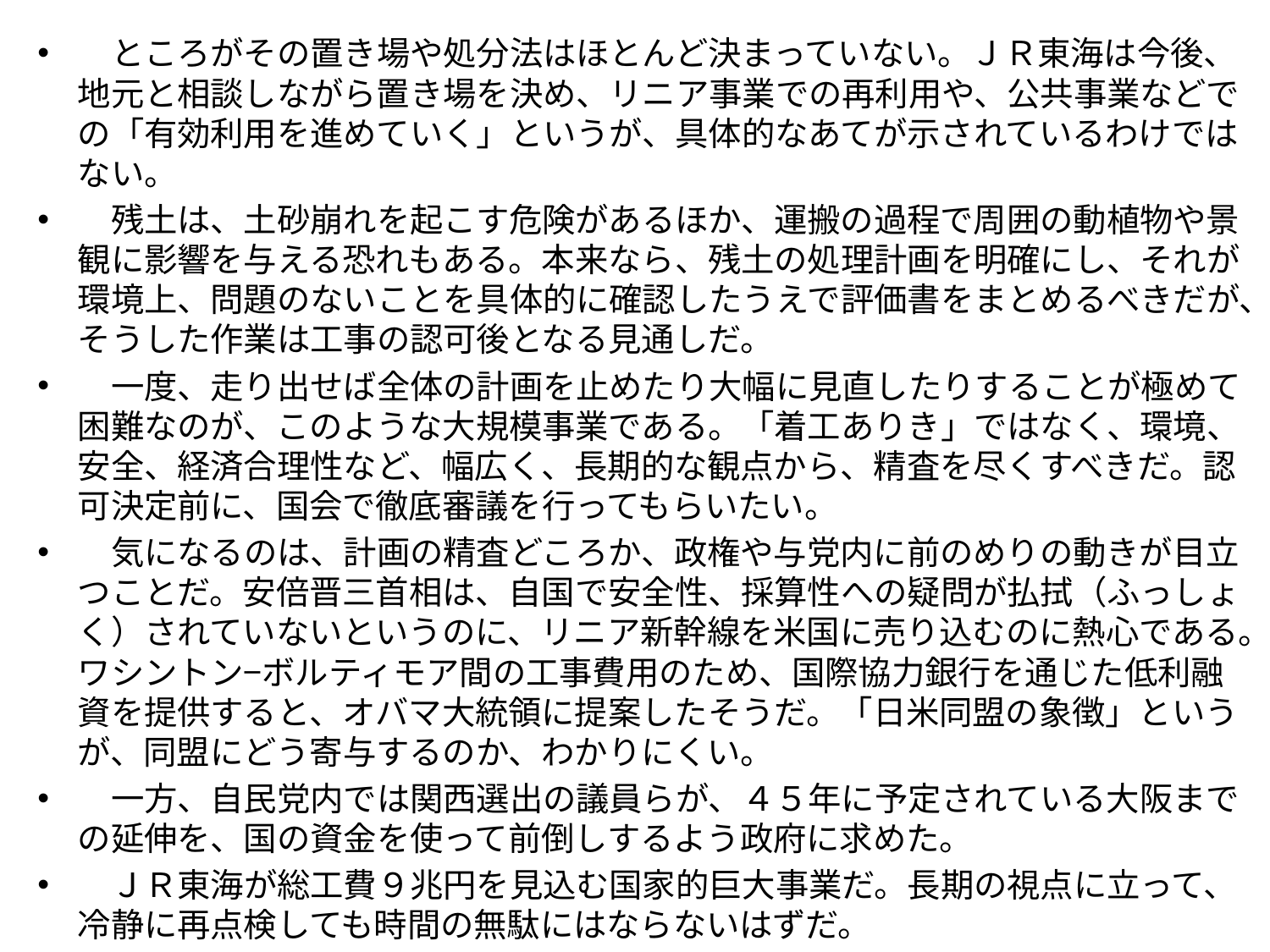

ところがその置き場や処分法はほとんど決まっていない。ＪＲ東海は今後、地元と相談しながら置き場を決め、リニア事業での再利用や、公共事業などでの「有効利用を進めていく」というが、具体的なあてが示されているわけではない。
　残土は、土砂崩れを起こす危険があるほか、運搬の過程で周囲の動植物や景観に影響を与える恐れもある。本来なら、残土の処理計画を明確にし、それが環境上、問題のないことを具体的に確認したうえで評価書をまとめるべきだが、そうした作業は工事の認可後となる見通しだ。
　一度、走り出せば全体の計画を止めたり大幅に見直したりすることが極めて困難なのが、このような大規模事業である。「着工ありき」ではなく、環境、安全、経済合理性など、幅広く、長期的な観点から、精査を尽くすべきだ。認可決定前に、国会で徹底審議を行ってもらいたい。
　気になるのは、計画の精査どころか、政権や与党内に前のめりの動きが目立つことだ。安倍晋三首相は、自国で安全性、採算性への疑問が払拭（ふっしょく）されていないというのに、リニア新幹線を米国に売り込むのに熱心である。ワシントン−ボルティモア間の工事費用のため、国際協力銀行を通じた低利融資を提供すると、オバマ大統領に提案したそうだ。「日米同盟の象徴」というが、同盟にどう寄与するのか、わかりにくい。
　一方、自民党内では関西選出の議員らが、４５年に予定されている大阪までの延伸を、国の資金を使って前倒しするよう政府に求めた。
　ＪＲ東海が総工費９兆円を見込む国家的巨大事業だ。長期の視点に立って、冷静に再点検しても時間の無駄にはならないはずだ。